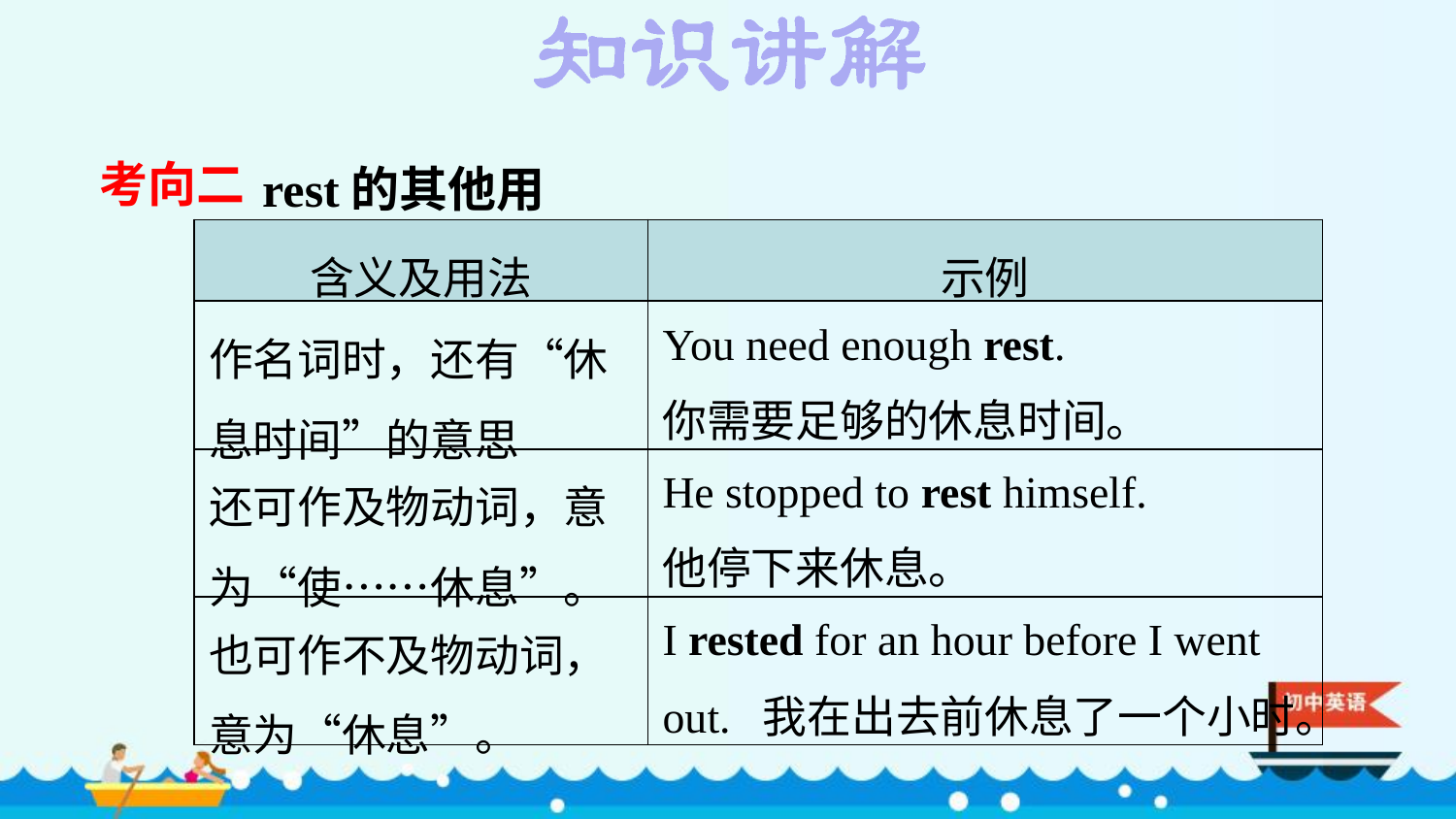

rest的其他用法：
考向二
| 含义及用法 | 示例 |
| --- | --- |
| 作名词时，还有“休息时间”的意思 | You need enough rest. 你需要足够的休息时间。 |
| 还可作及物动词，意为“使……休息”。 | He stopped to rest himself. 他停下来休息。 |
| 也可作不及物动词，意为“休息”。 | I rested for an hour before I went out. 我在出去前休息了一个小时。 |